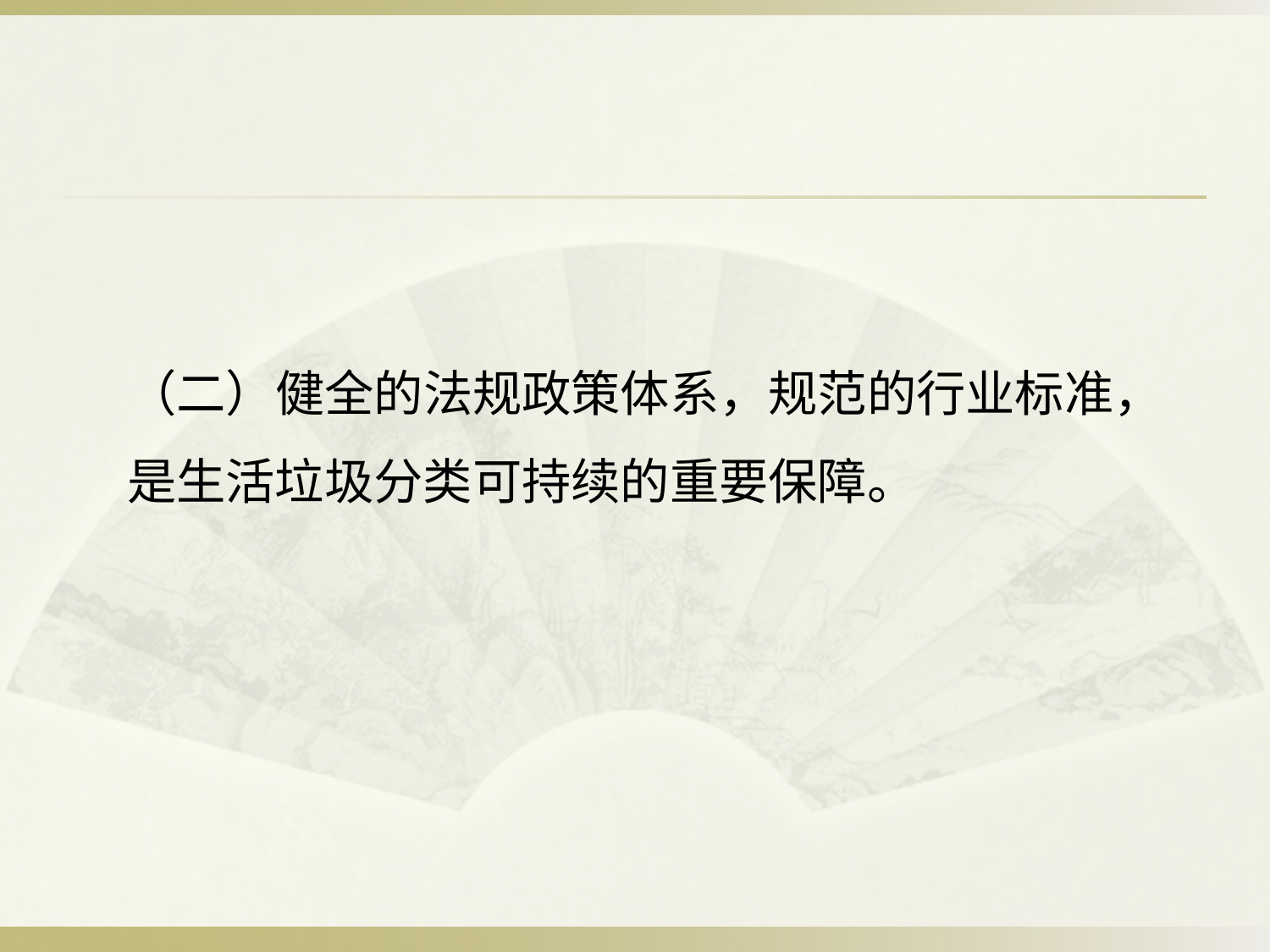

（二）健全的法规政策体系，规范的行业标准，是生活垃圾分类可持续的重要保障。